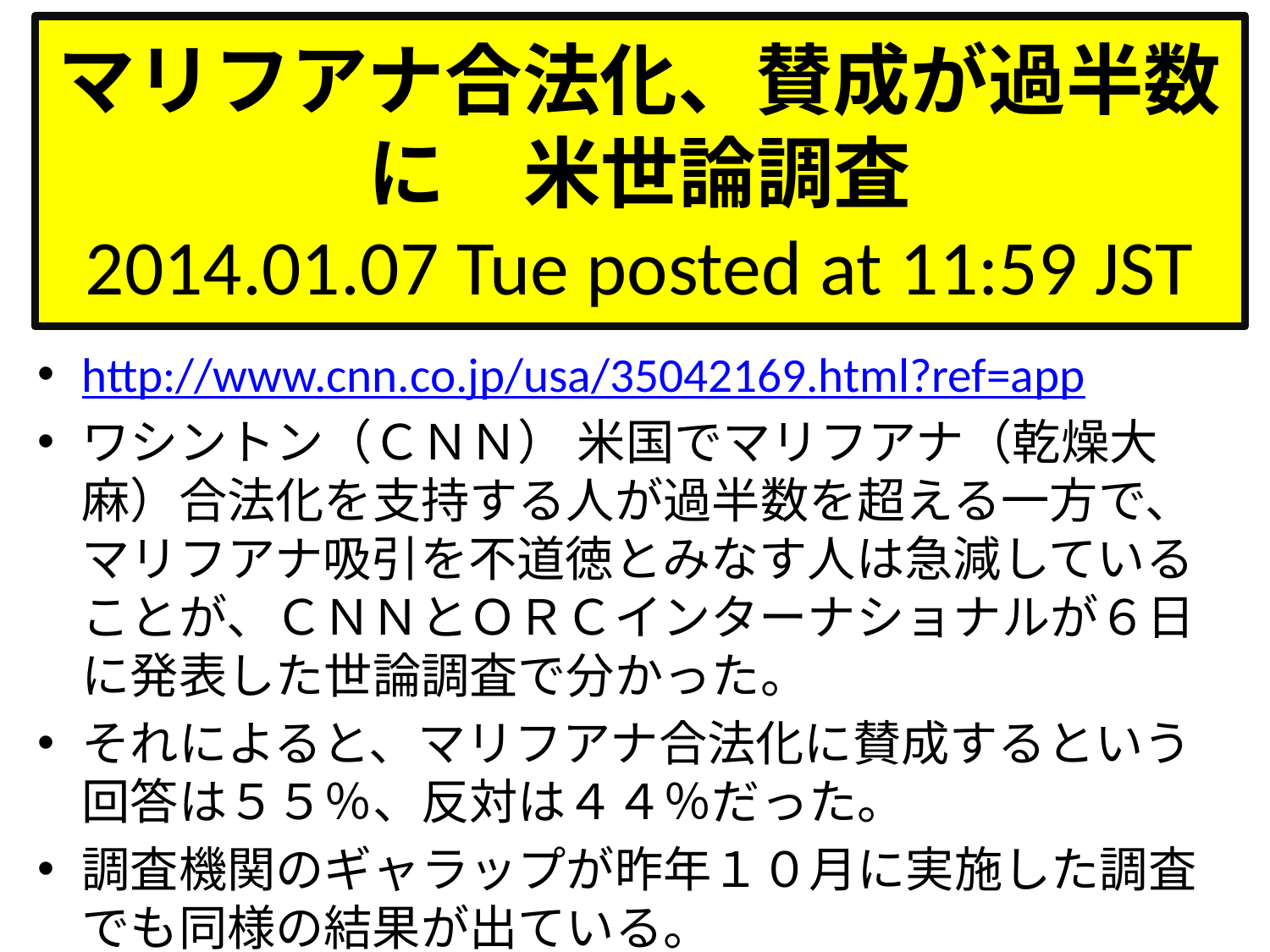

# マリフアナ合法化、賛成が過半数に　米世論調査 2014.01.07 Tue posted at 11:59 JST
http://www.cnn.co.jp/usa/35042169.html?ref=app
ワシントン（ＣＮＮ） 米国でマリフアナ（乾燥大麻）合法化を支持する人が過半数を超える一方で、マリフアナ吸引を不道徳とみなす人は急減していることが、ＣＮＮとＯＲＣインターナショナルが６日に発表した世論調査で分かった。
それによると、マリフアナ合法化に賛成するという回答は５５％、反対は４４％だった。
調査機関のギャラップが昨年１０月に実施した調査でも同様の結果が出ている。